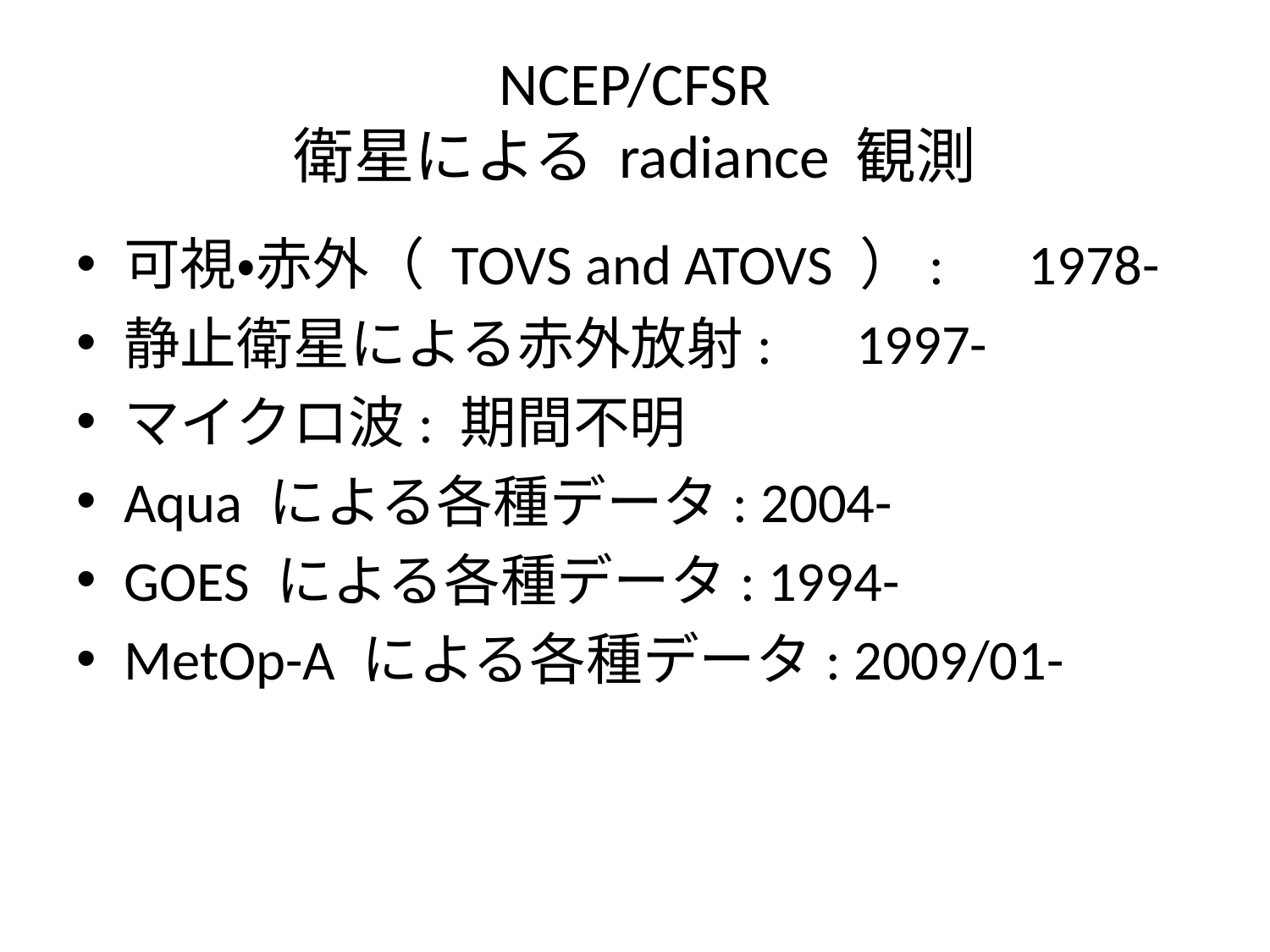

# NCEP/CFSR 衛星による radiance 観測
可視・赤外（ TOVS and ATOVS ）:　1978-
静止衛星による赤外放射:　1997-
マイクロ波: 期間不明
Aqua による各種データ: 2004-
GOES による各種データ: 1994-
MetOp-A による各種データ: 2009/01-